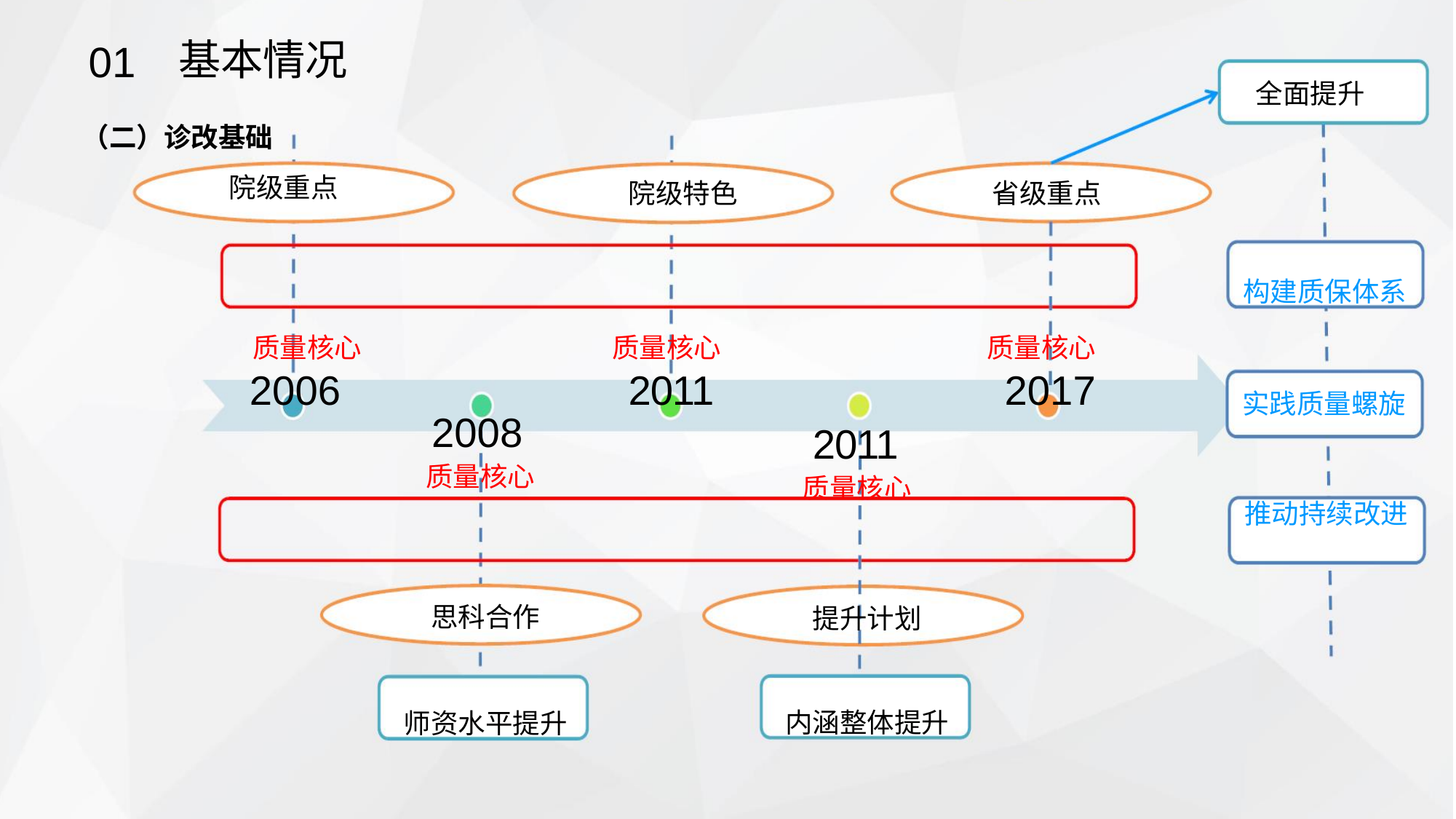

01
基本情况
全面提升
（二）诊改基础
院级重点
院级特色
省级重点
构建质保体系
实践质量螺旋
推动持续改进
质量核心
2006
质量核心
质量核心
2011
2017
2008
质量核心
2011
质量核心
思科合作
提升计划
内涵整体提升
师资水平提升